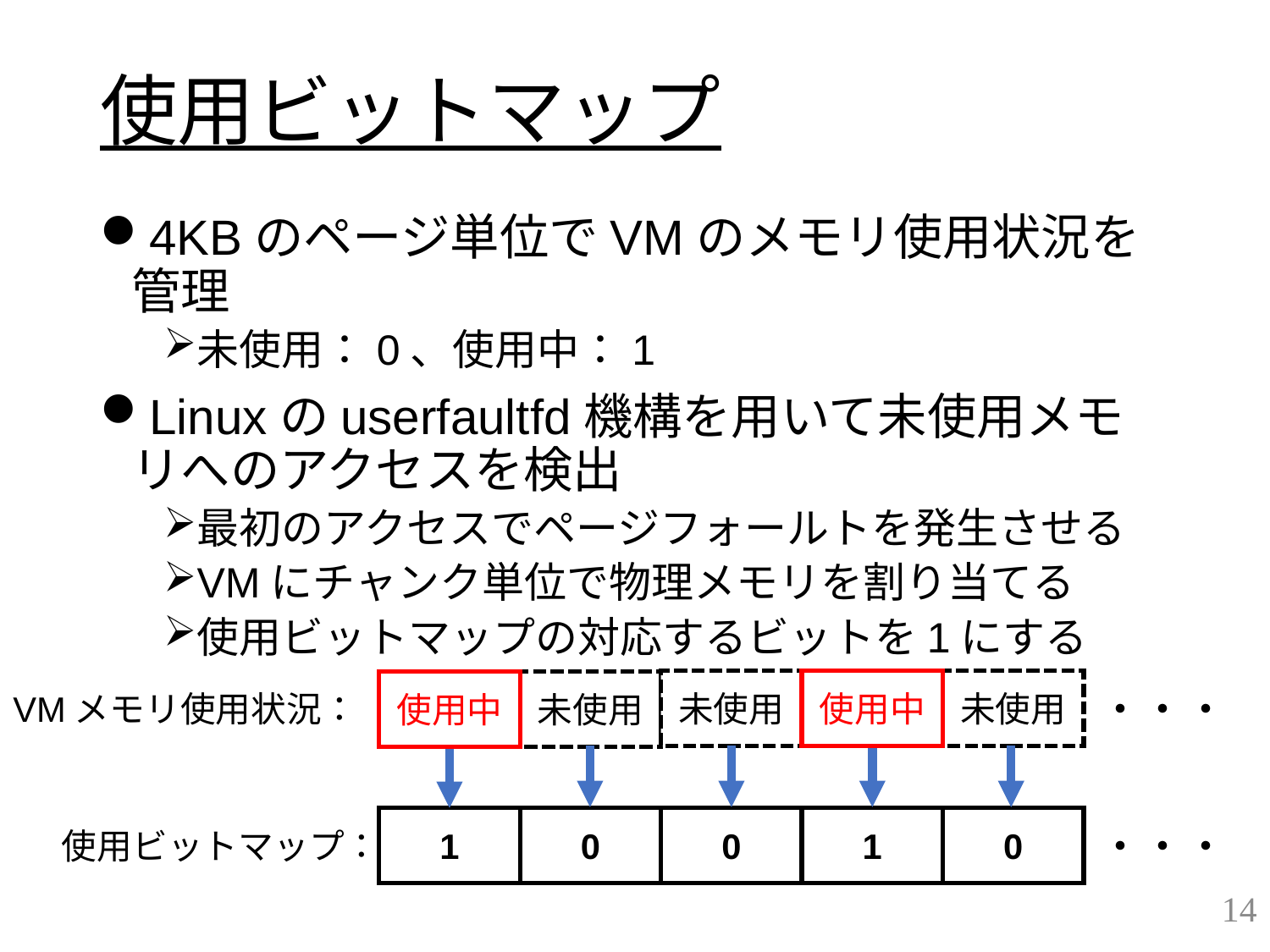

# 使用ビットマップ
4KBのページ単位でVMのメモリ使用状況を管理
未使用：0、使用中：1
Linuxのuserfaultfd機構を用いて未使用メモリへのアクセスを検出
最初のアクセスでページフォールトを発生させる
VMにチャンク単位で物理メモリを割り当てる
使用ビットマップの対応するビットを1にする
未使用
使用中
未使用
使用中
未使用
・・・
VMメモリ使用状況：
1
0
0
1
0
・・・
使用ビットマップ：
14